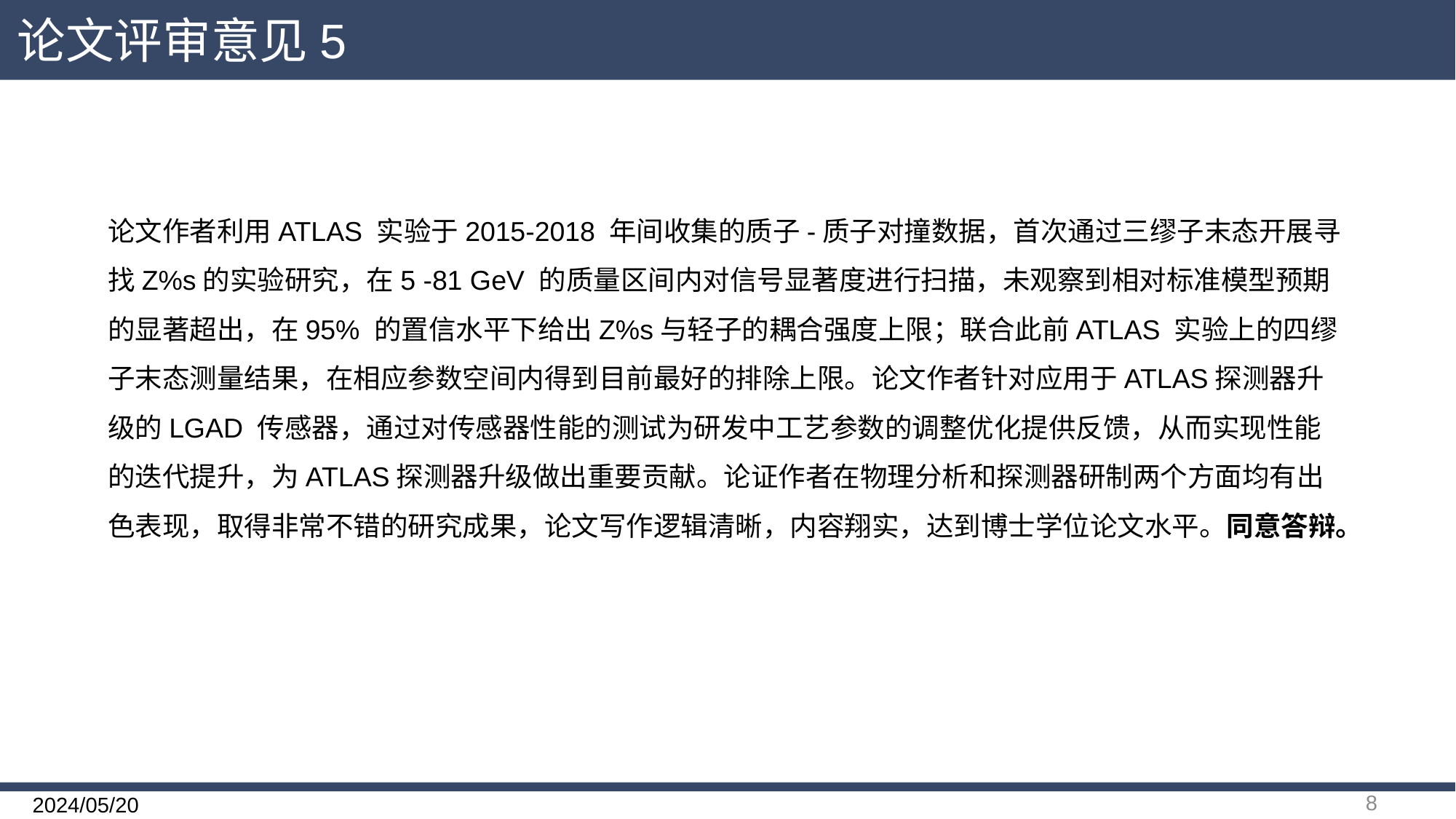

论文评审意见5
论文作者利用ATLAS 实验于2015-2018 年间收集的质子-质子对撞数据，首次通过三缪子末态开展寻找Z%s的实验研究，在5 -81 GeV 的质量区间内对信号显著度进行扫描，未观察到相对标准模型预期的显著超出，在95% 的置信水平下给出Z%s与轻子的耦合强度上限；联合此前ATLAS 实验上的四缪子末态测量结果，在相应参数空间内得到目前最好的排除上限。论文作者针对应用于ATLAS探测器升级的LGAD 传感器，通过对传感器性能的测试为研发中工艺参数的调整优化提供反馈，从而实现性能的迭代提升，为ATLAS探测器升级做出重要贡献。论证作者在物理分析和探测器研制两个方面均有出色表现，取得非常不错的研究成果，论文写作逻辑清晰，内容翔实，达到博士学位论文水平。同意答辩。

8
2024/05/20